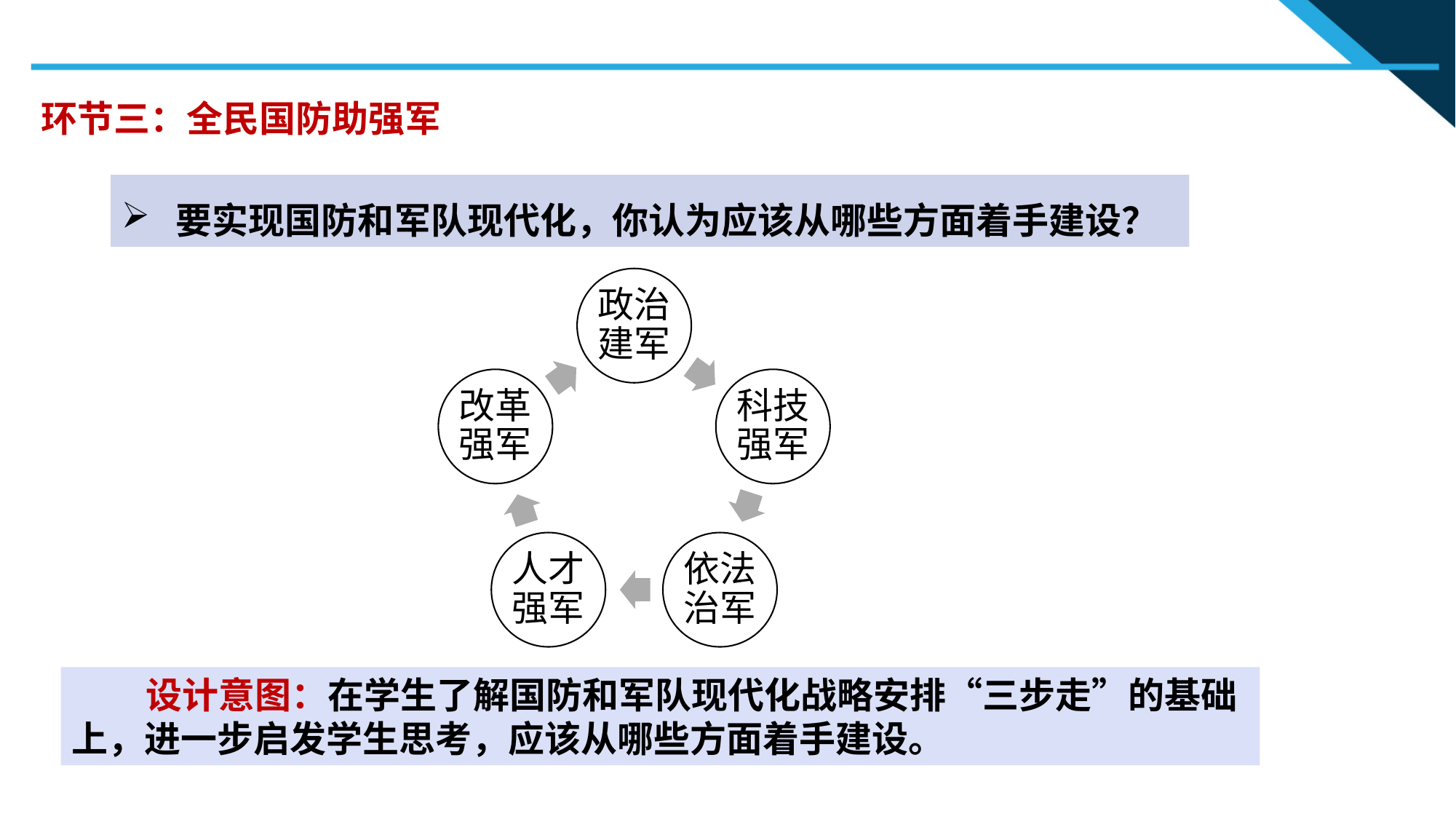

环节三：全民国防助强军
要实现国防和军队现代化，你认为应该从哪些方面着手建设？
政治建军

科技强军

依法治军

人才强军

改革强军

        设计意图：在学生了解国防和军队现代化战略安排“三步走”的基础上，进一步启发学生思考，应该从哪些方面着手建设。